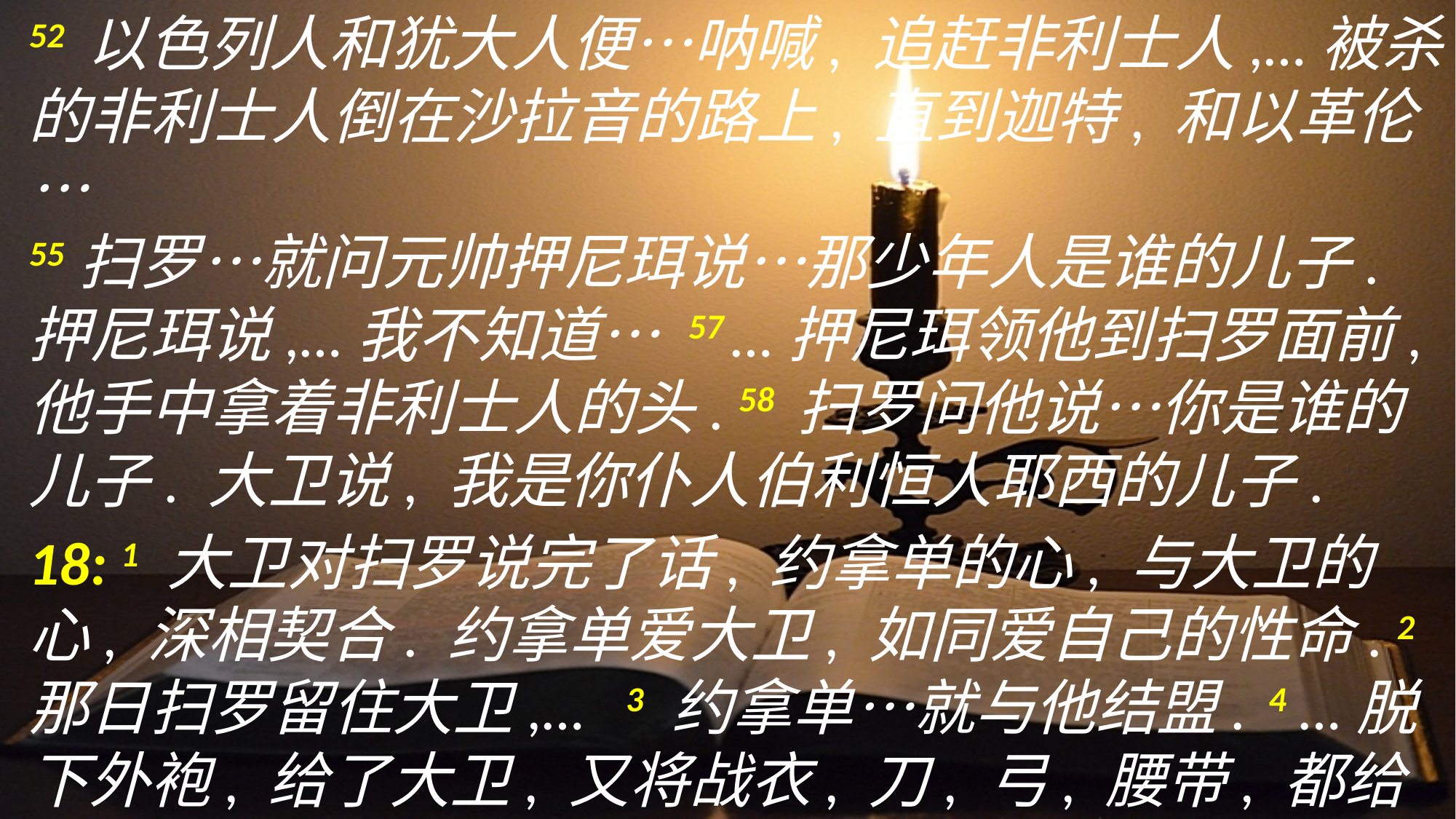

52 以色列人和犹大人便…呐喊, 追赶非利士人,…被杀的非利士人倒在沙拉音的路上, 直到迦特, 和以革伦…
55扫罗…就问元帅押尼珥说…那少年人是谁的儿子. 押尼珥说,…我不知道… 57 …押尼珥领他到扫罗面前, 他手中拿着非利士人的头. 58 扫罗问他说…你是谁的儿子. 大卫说, 我是你仆人伯利恒人耶西的儿子.
18: 1 大卫对扫罗说完了话, 约拿单的心, 与大卫的心, 深相契合. 约拿单爱大卫, 如同爱自己的性命. 2 那日扫罗留住大卫,…   3 约拿单…就与他结盟.  4 …脱下外袍, 给了大卫, 又将战衣, 刀, 弓, 腰带, 都给了他.